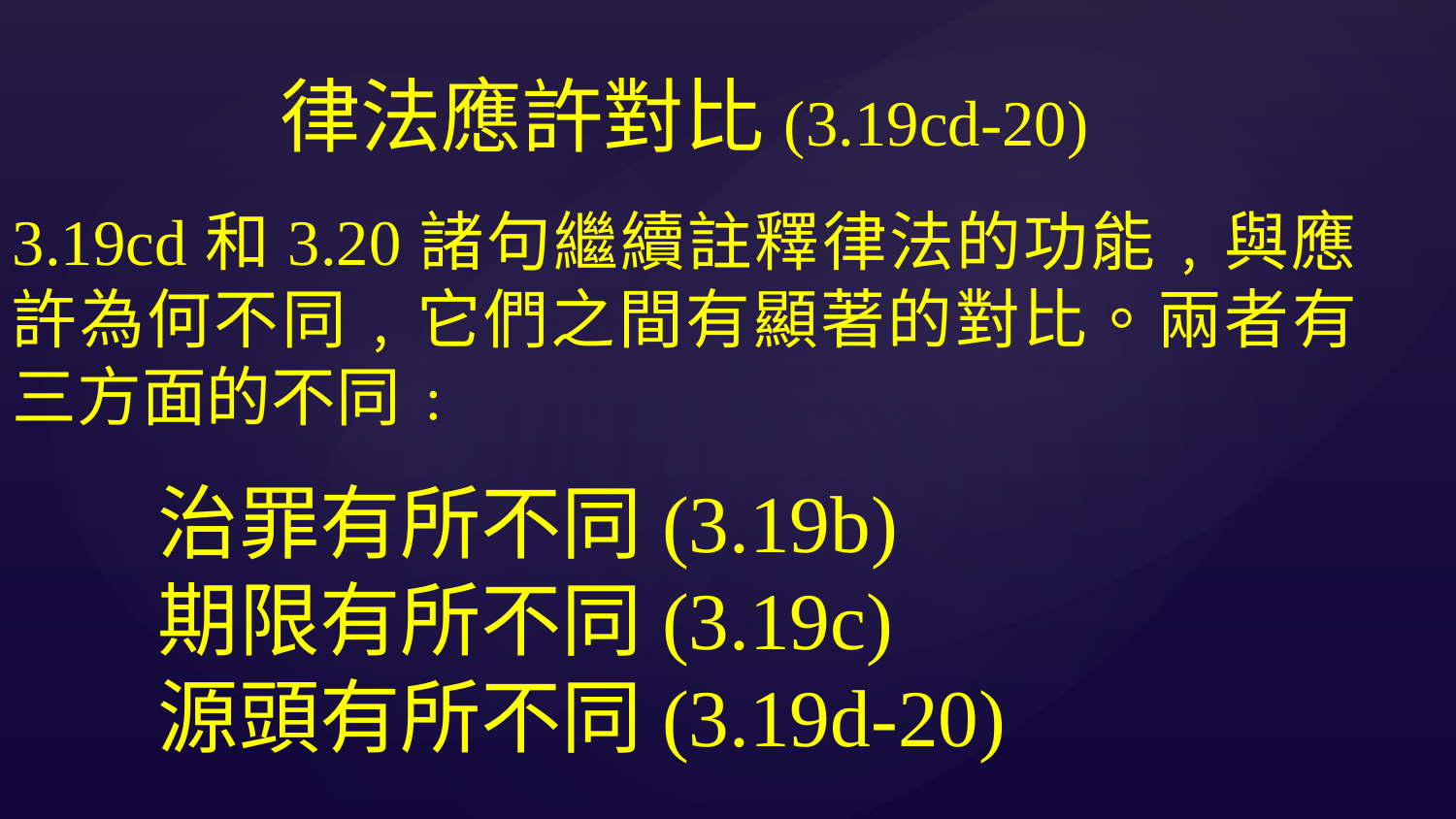

律法應許對比(3.19cd-20)

3.19cd和3.20諸句繼續註釋律法的功能﹐與應許為何不同﹐它們之間有顯著的對比。兩者有三方面的不同﹕

	治罪有所不同(3.19b)
	期限有所不同(3.19c)
	源頭有所不同(3.19d-20)